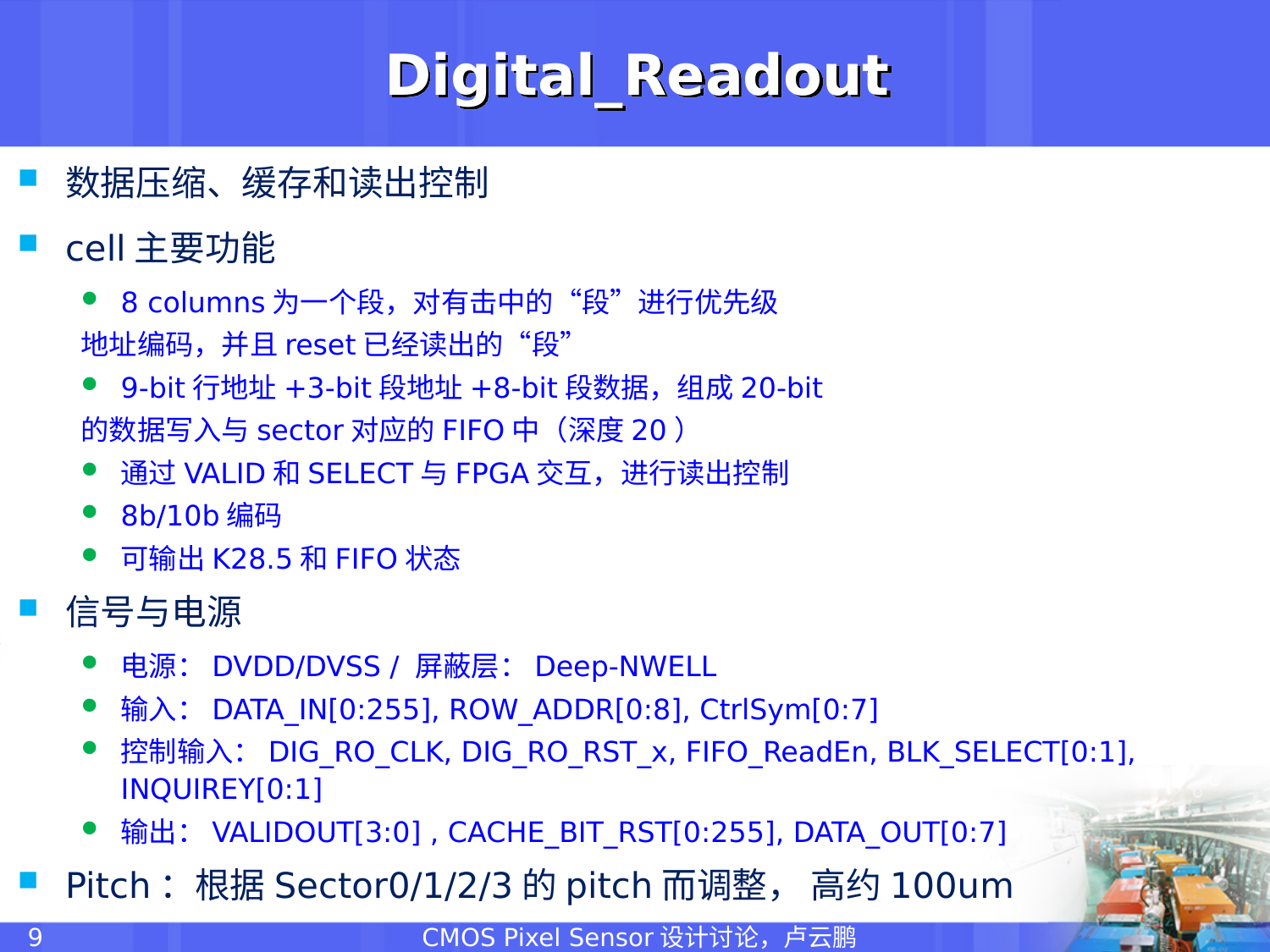

# Digital_Readout
数据压缩、缓存和读出控制
cell主要功能
8 columns为一个段，对有击中的“段”进行优先级
地址编码，并且reset已经读出的“段”
9-bit行地址+3-bit段地址+8-bit段数据，组成20-bit
的数据写入与sector对应的FIFO中（深度20）
通过VALID和SELECT与FPGA交互，进行读出控制
8b/10b编码
可输出K28.5和FIFO状态
信号与电源
电源：DVDD/DVSS / 屏蔽层：Deep-NWELL
输入：DATA_IN[0:255], ROW_ADDR[0:8], CtrlSym[0:7]
控制输入：DIG_RO_CLK, DIG_RO_RST_x, FIFO_ReadEn, BLK_SELECT[0:1], INQUIREY[0:1]
输出：VALIDOUT[3:0] , CACHE_BIT_RST[0:255], DATA_OUT[0:7]
Pitch：根据Sector0/1/2/3的pitch而调整， 高约100um
CMOS Pixel Sensor设计讨论，卢云鹏
9